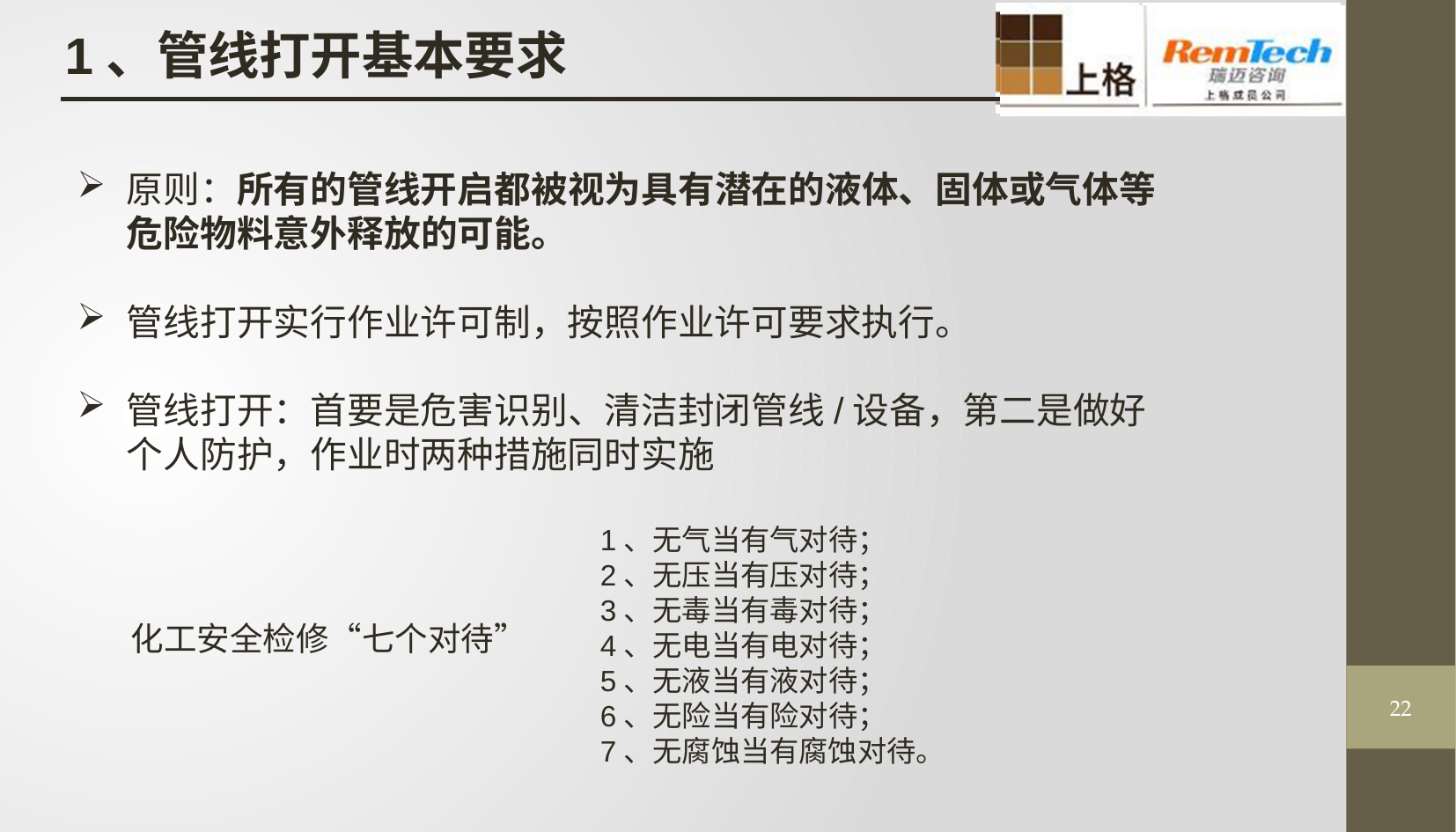

1、管线打开基本要求
原则：所有的管线开启都被视为具有潜在的液体、固体或气体等危险物料意外释放的可能。

管线打开实行作业许可制，按照作业许可要求执行。

管线打开：首要是危害识别、清洁封闭管线/设备，第二是做好个人防护，作业时两种措施同时实施

1、无气当有气对待；2、无压当有压对待；3、无毒当有毒对待；4、无电当有电对待；5、无液当有液对待；6、无险当有险对待；7、无腐蚀当有腐蚀对待。
化工安全检修“七个对待”